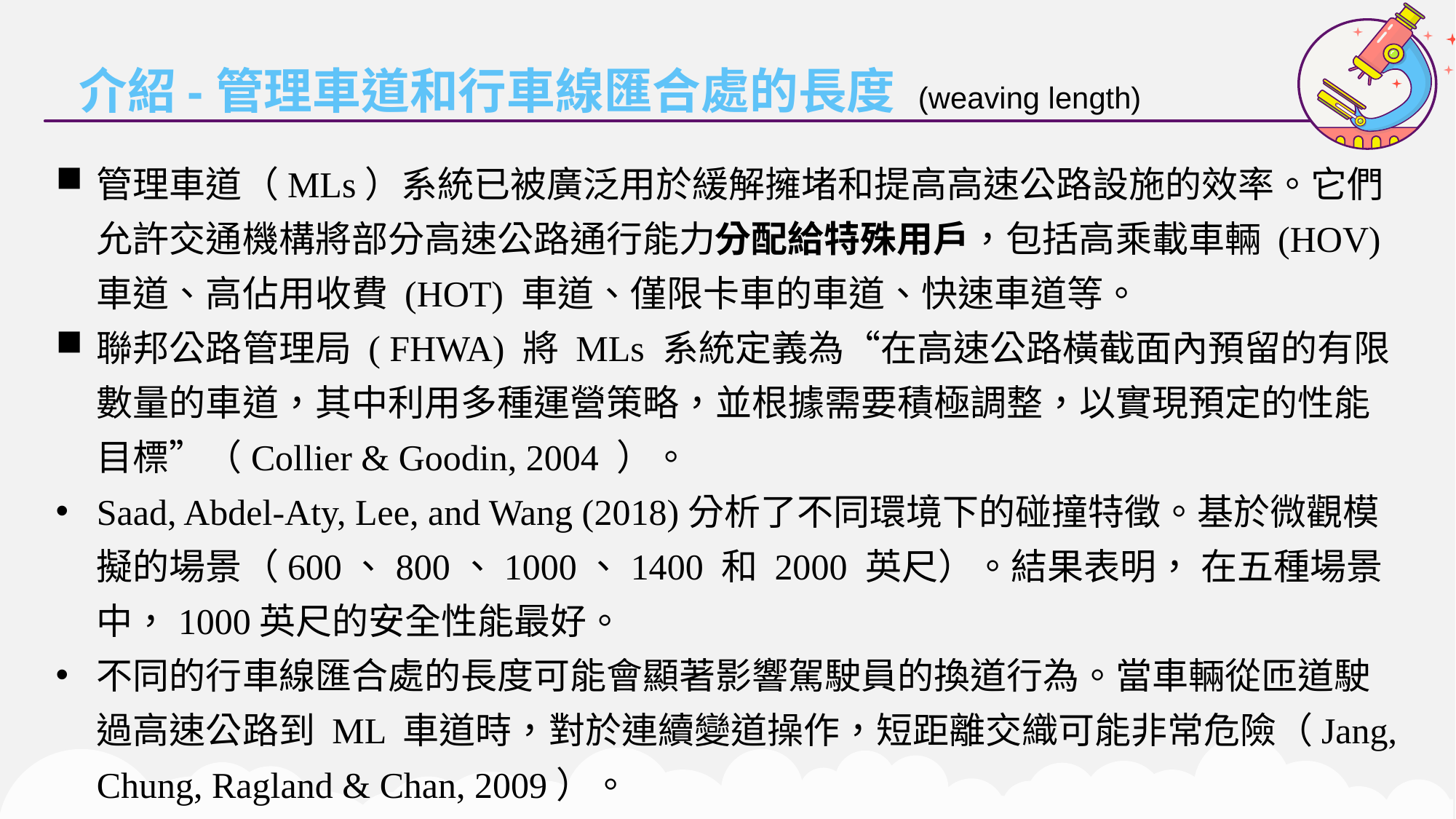

介紹-管理車道和行車線匯合處的長度 (weaving length)

管理車道（MLs）系統已被廣泛用於緩解擁堵和提高高速公路設施的效率。它們允許交通機構將部分高速公路通行能力分配給特殊用戶，包括高乘載車輛 (HOV) 車道、高佔用收費 (HOT) 車道、僅限卡車的車道、快速車道等。
聯邦公路管理局 ( FHWA) 將 MLs 系統定義為“在高速公路橫截面內預留的有限數量的車道，其中利用多種運營策略，並根據需要積極調整，以實現預定的性能目標”（Collier & Goodin, 2004 ）。
Saad, Abdel-Aty, Lee, and Wang (2018)分析了不同環境下的碰撞特徵。基於微觀模擬的場景（600、800、1000、1400 和 2000 英尺）。結果表明， 在五種場景中，1000英尺的安全性能最好。
不同的行車線匯合處的長度可能會顯著影響駕駛員的換道行為。當車輛從匝道駛過高速公路到 ML 車道時，對於連續變道操作，短距離交織可能非常危險（Jang, Chung, Ragland & Chan, 2009）。